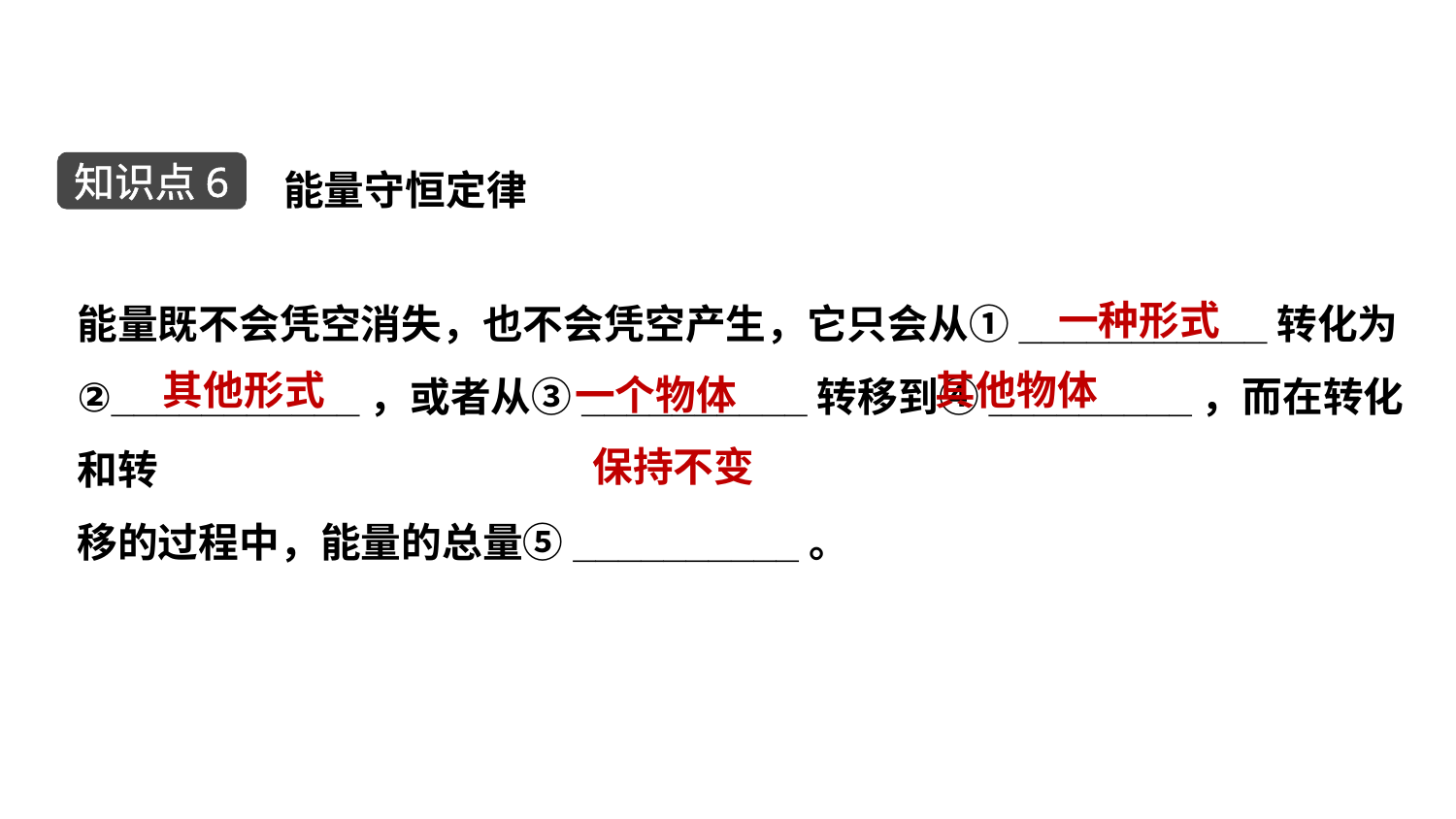

能量守恒定律
知识点6
一种形式
能量既不会凭空消失，也不会凭空产生，它只会从①___________转化为
②___________，或者从③__________转移到④_________，而在转化和转
移的过程中，能量的总量⑤__________。
其他形式
其他物体
一个物体
保持不变